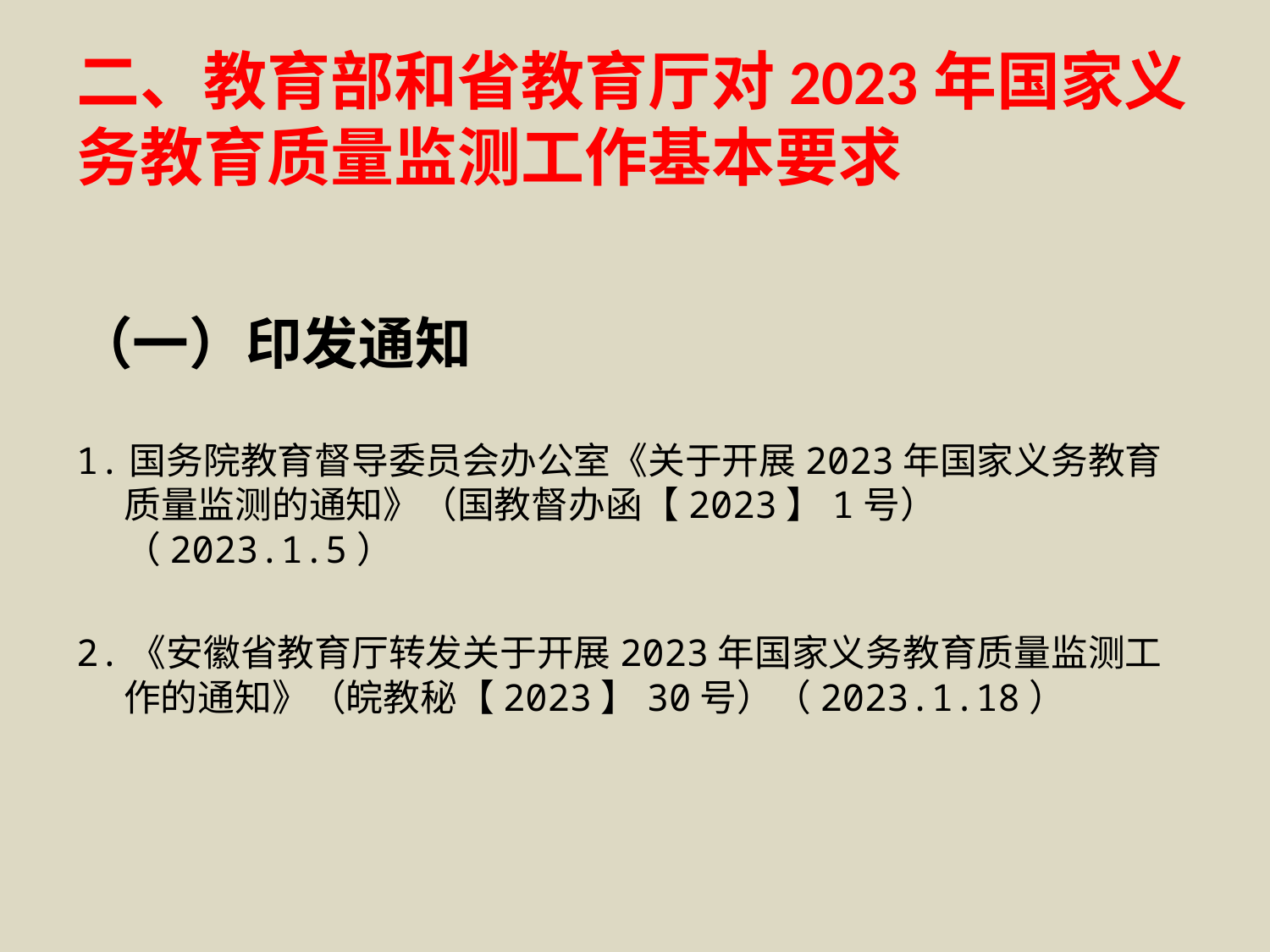

# 二、教育部和省教育厅对2023年国家义务教育质量监测工作基本要求

（一）印发通知

1.国务院教育督导委员会办公室《关于开展2023年国家义务教育质量监测的通知》（国教督办函【2023】1号）（2023.1.5）

2.《安徽省教育厅转发关于开展2023年国家义务教育质量监测工作的通知》（皖教秘【2023】30号）（2023.1.18）